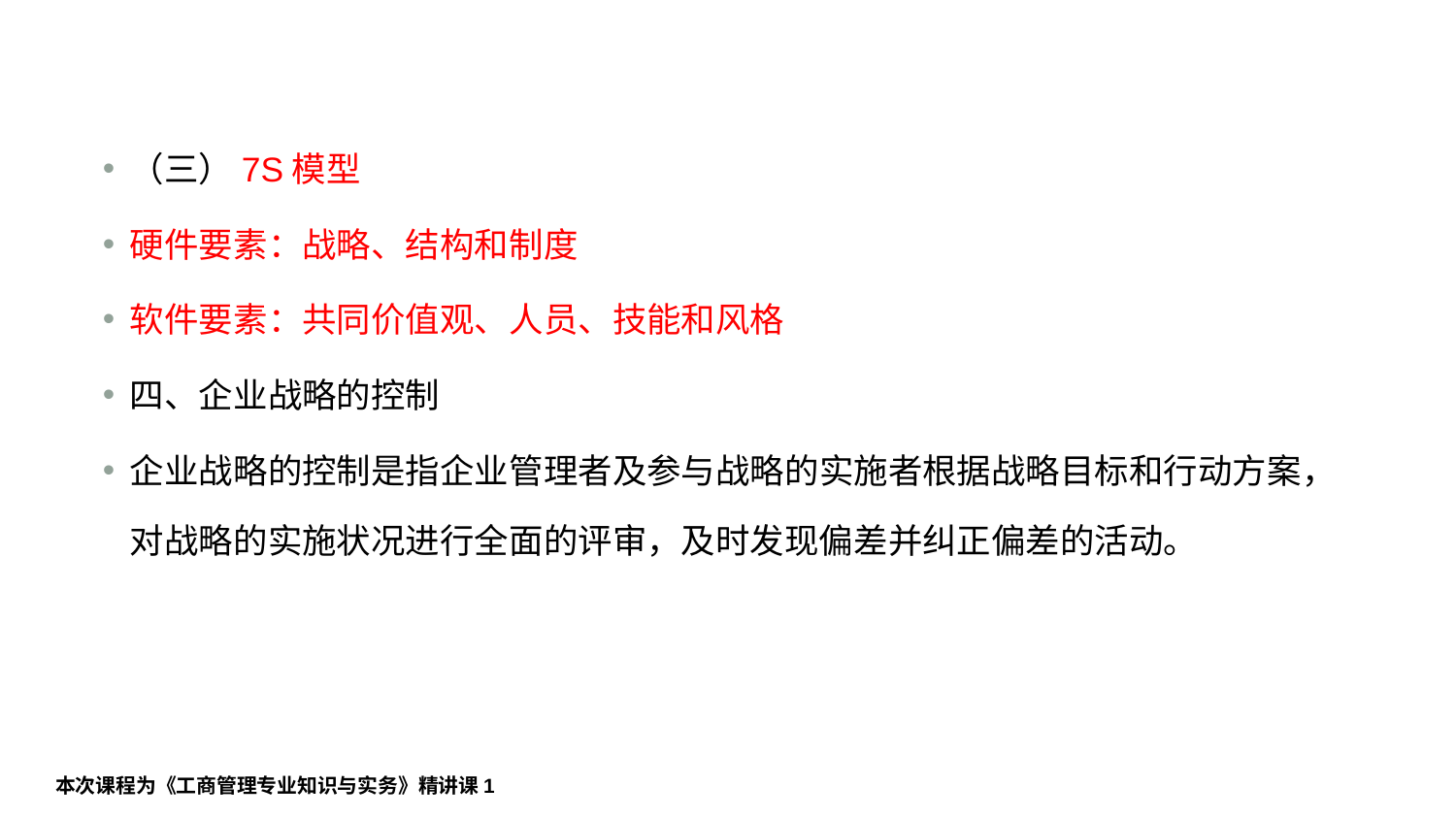

#
（三）7S模型
硬件要素：战略、结构和制度
软件要素：共同价值观、人员、技能和风格
四、企业战略的控制
企业战略的控制是指企业管理者及参与战略的实施者根据战略目标和行动方案，对战略的实施状况进行全面的评审，及时发现偏差并纠正偏差的活动。